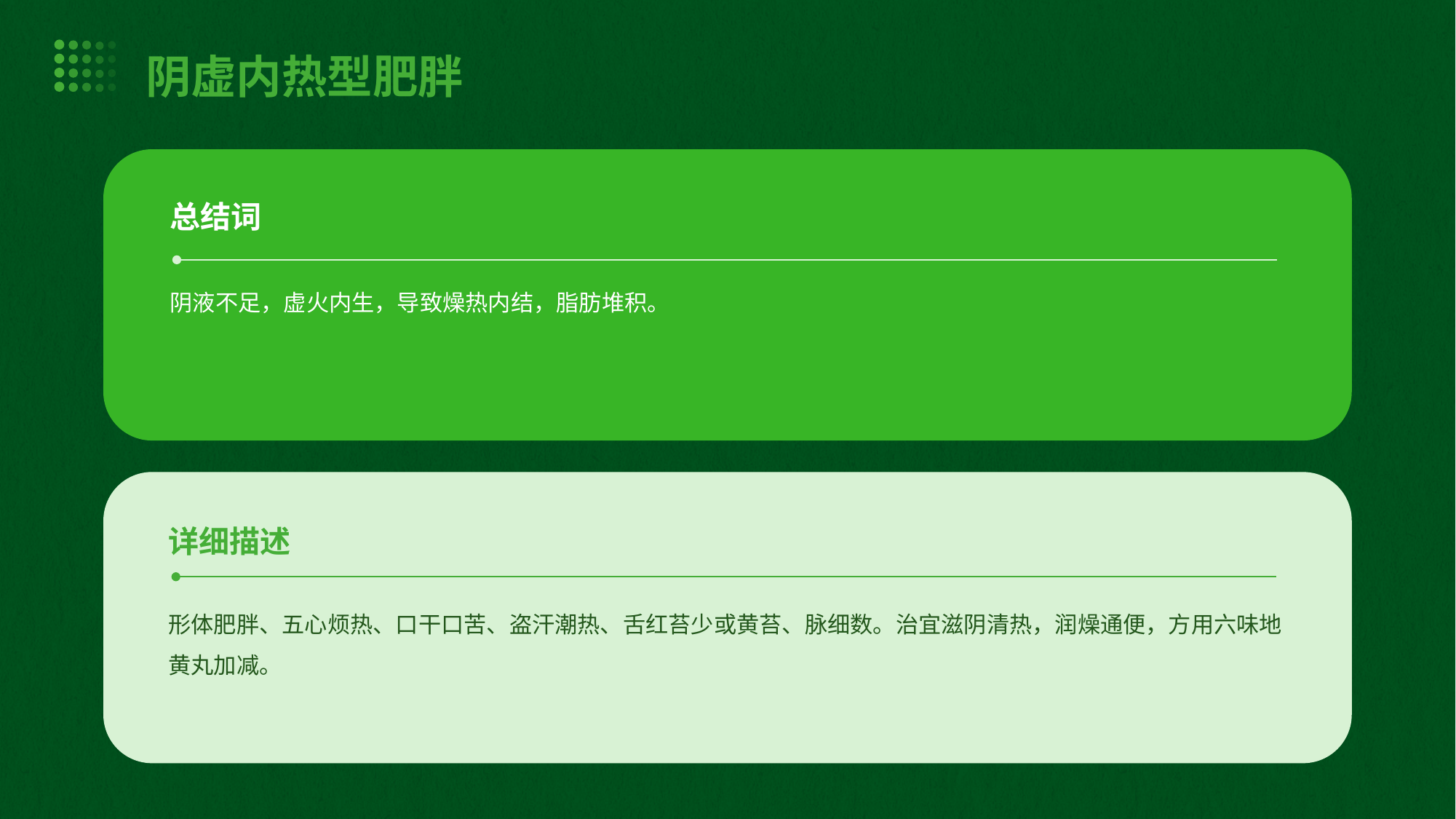

阴虚内热型肥胖

总结词
阴液不足，虚火内生，导致燥热内结，脂肪堆积。

详细描述
形体肥胖、五心烦热、口干口苦、盗汗潮热、舌红苔少或黄苔、脉细数。治宜滋阴清热，润燥通便，方用六味地黄丸加减。